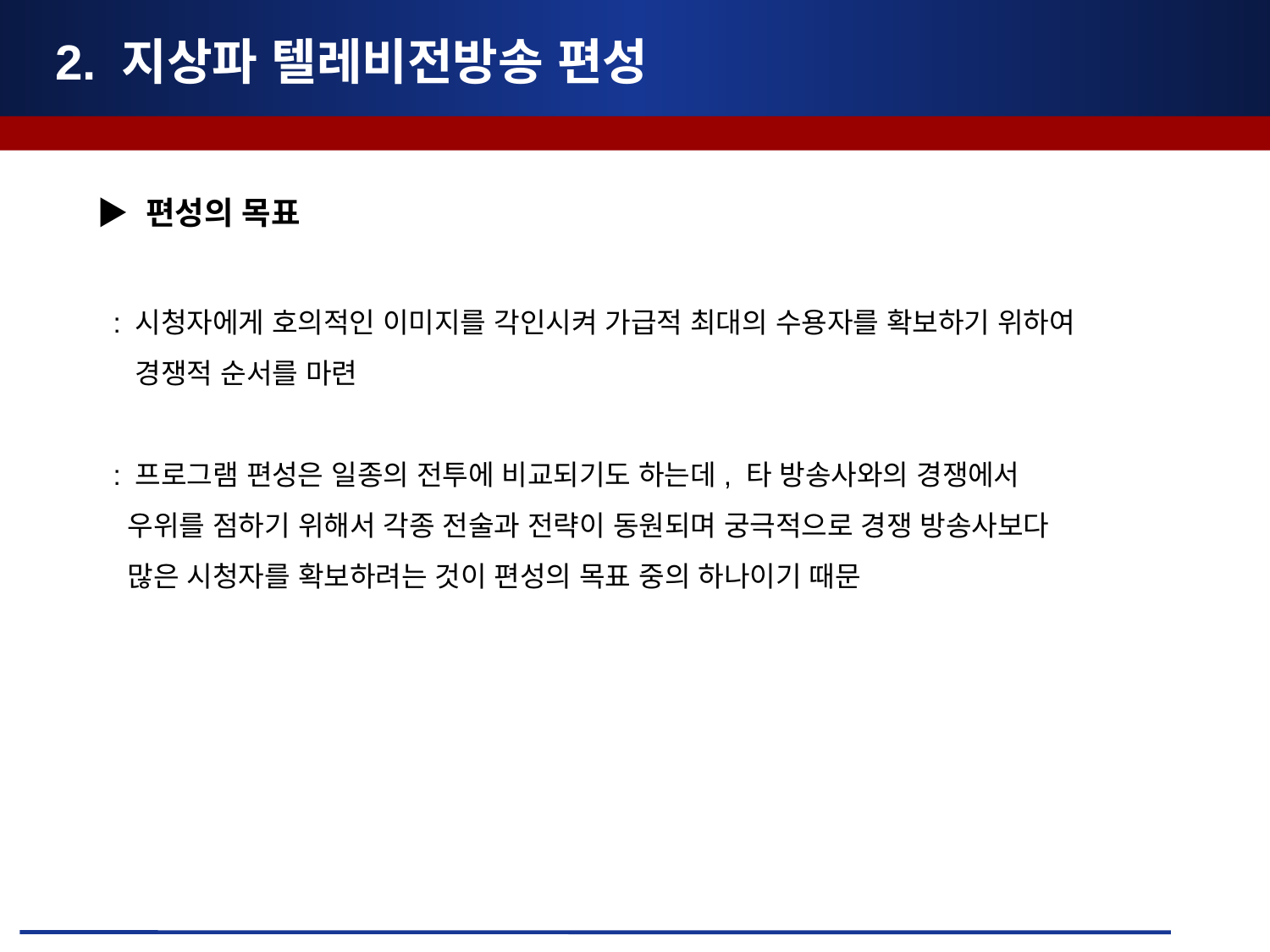

# 2. 지상파 텔레비전방송 편성

▶ 편성의 목표

  : 시청자에게 호의적인 이미지를 각인시켜 가급적 최대의 수용자를 확보하기 위하여
    경쟁적 순서를 마련

  : 프로그램 편성은 일종의 전투에 비교되기도 하는데, 타 방송사와의 경쟁에서
   우위를 점하기 위해서 각종 전술과 전략이 동원되며 궁극적으로 경쟁 방송사보다
   많은 시청자를 확보하려는 것이 편성의 목표 중의 하나이기 때문